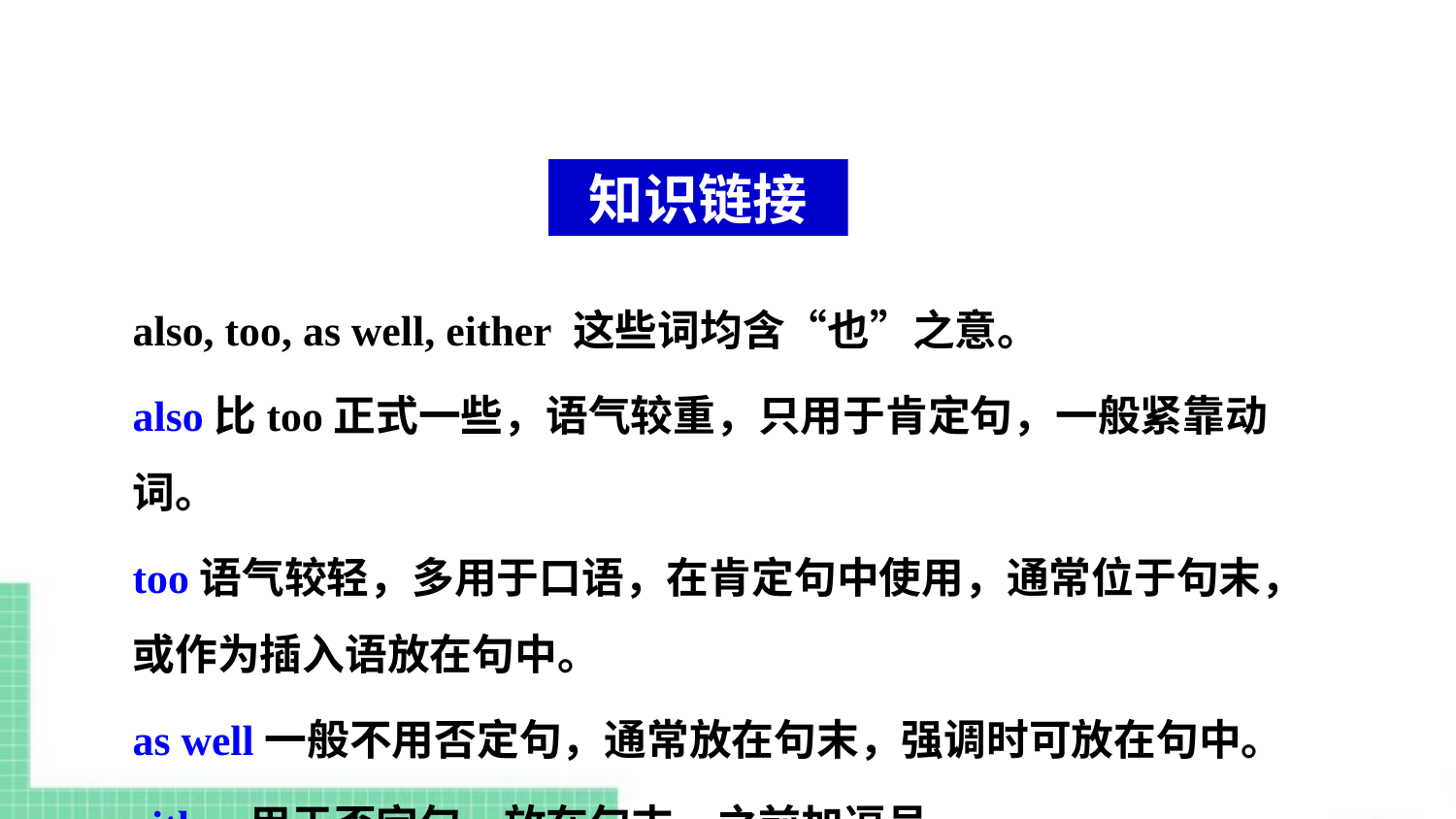

知识链接
also, too, as well, either 这些词均含“也”之意。
also比too正式一些，语气较重，只用于肯定句，一般紧靠动词。
too语气较轻，多用于口语，在肯定句中使用，通常位于句末，或作为插入语放在句中。
as well一般不用否定句，通常放在句末，强调时可放在句中。
either用于否定句，放在句末，之前加逗号。